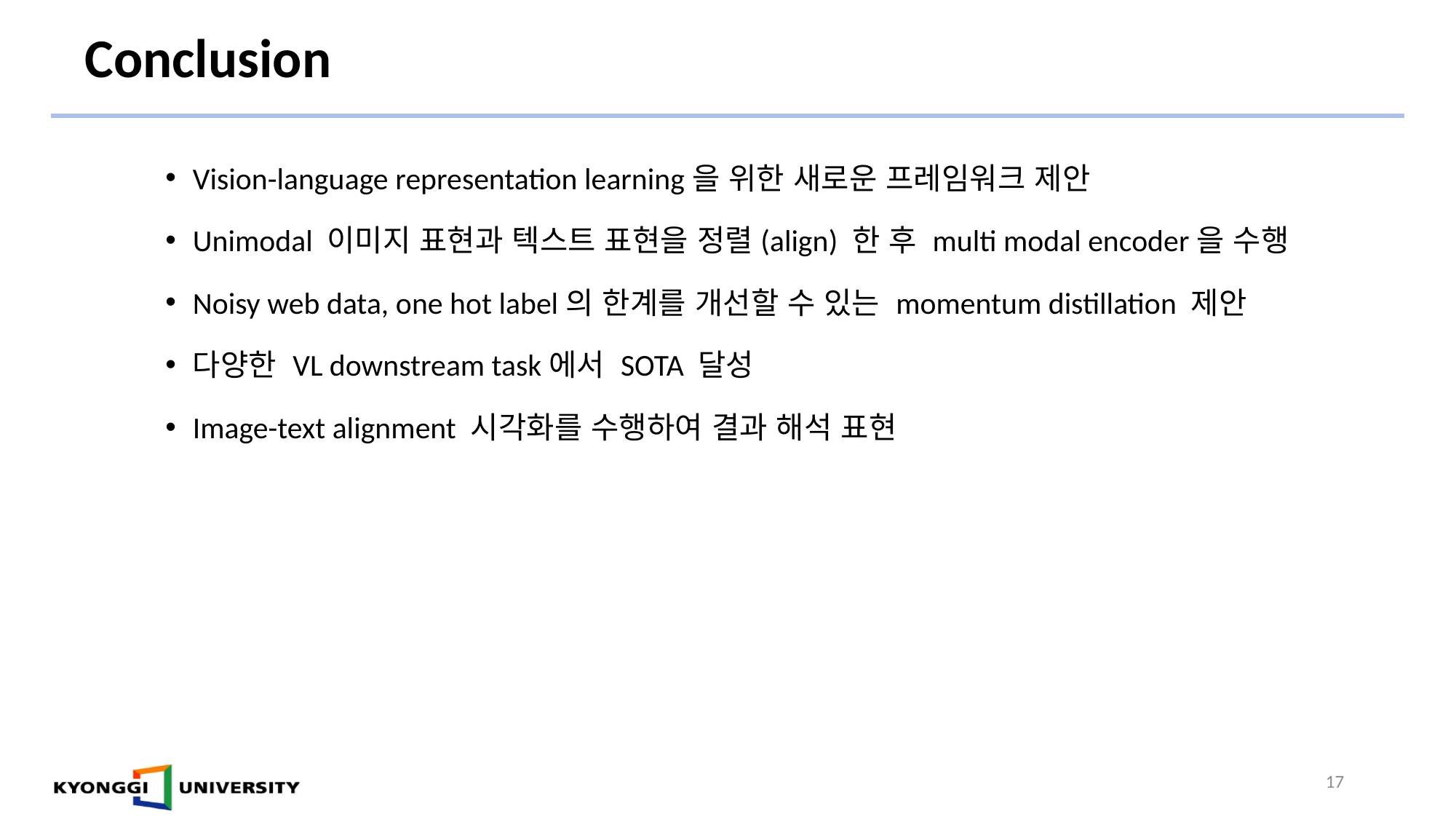

# Conclusion
Vision-language representation learning을 위한 새로운 프레임워크 제안
Unimodal 이미지 표현과 텍스트 표현을 정렬(align) 한 후 multi modal encoder을 수행
Noisy web data, one hot label의 한계를 개선할 수 있는 momentum distillation 제안
다양한 VL downstream task에서 SOTA 달성
Image-text alignment 시각화를 수행하여 결과 해석 표현
17